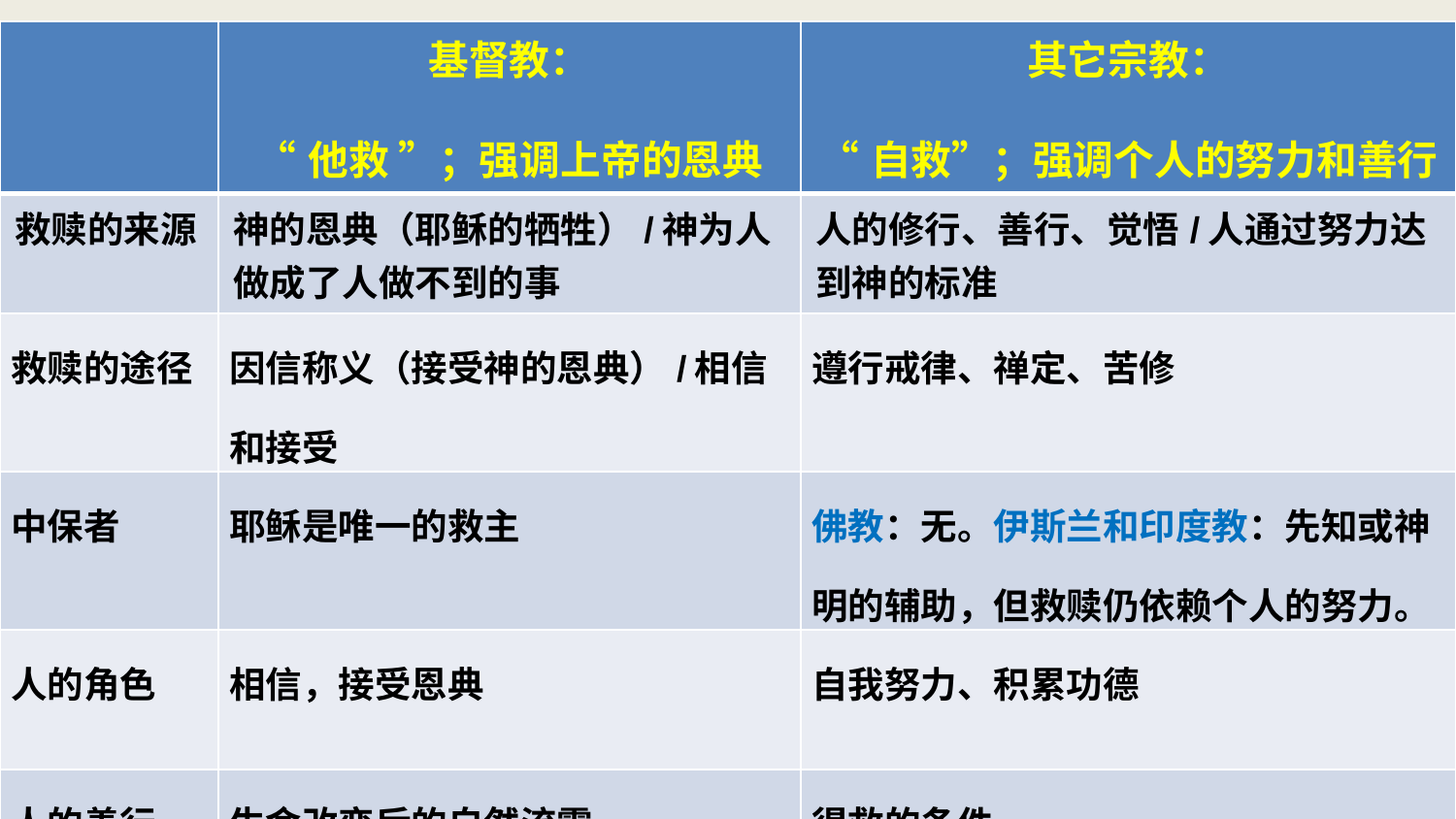

# 一、
|  | 基督教： “他救 ”；强调上帝的恩典 | 其它宗教： “自救”；强调个人的努力和善行 |
| --- | --- | --- |
| 救赎的来源 | 神的恩典（耶稣的牺牲）/神为人做成了人做不到的事 | 人的修行、善行、觉悟/人通过努力达到神的标准 |
| 救赎的途径 | 因信称义（接受神的恩典）/相信和接受 | 遵行戒律、禅定、苦修 |
| 中保者 | 耶稣是唯一的救主 | 佛教：无。伊斯兰和印度教：先知或神明的辅助，但救赎仍依赖个人的努力。 |
| 人的角色 | 相信，接受恩典 | 自我努力、积累功德 |
| 人的善行 | 生命改变后的自然流露 | 得救的条件 |